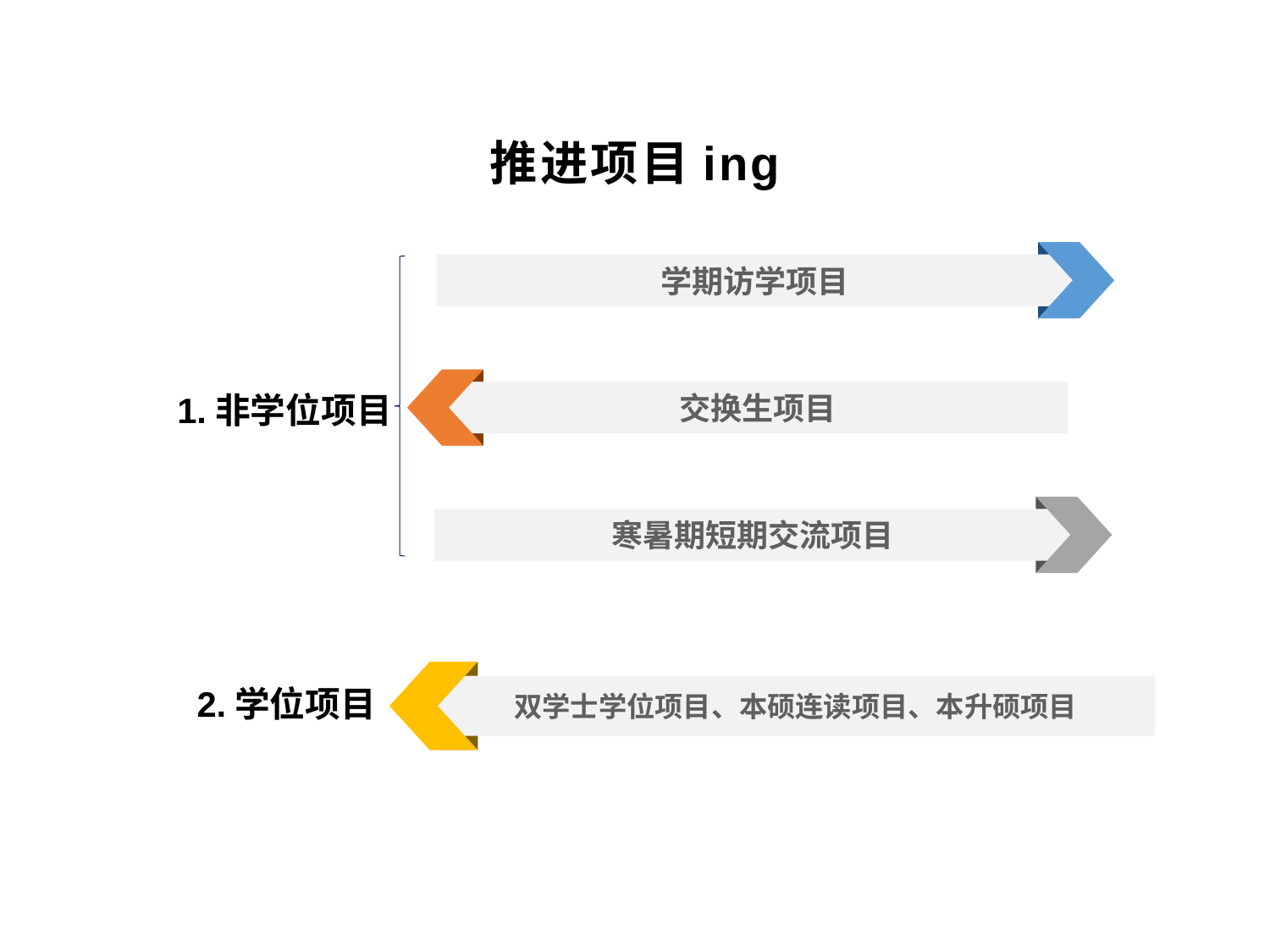

推进项目ing

学期访学项目

交换生项目
1.非学位项目

寒暑期短期交流项目

双学士学位项目、本硕连读项目、本升硕项目
  2.学位项目